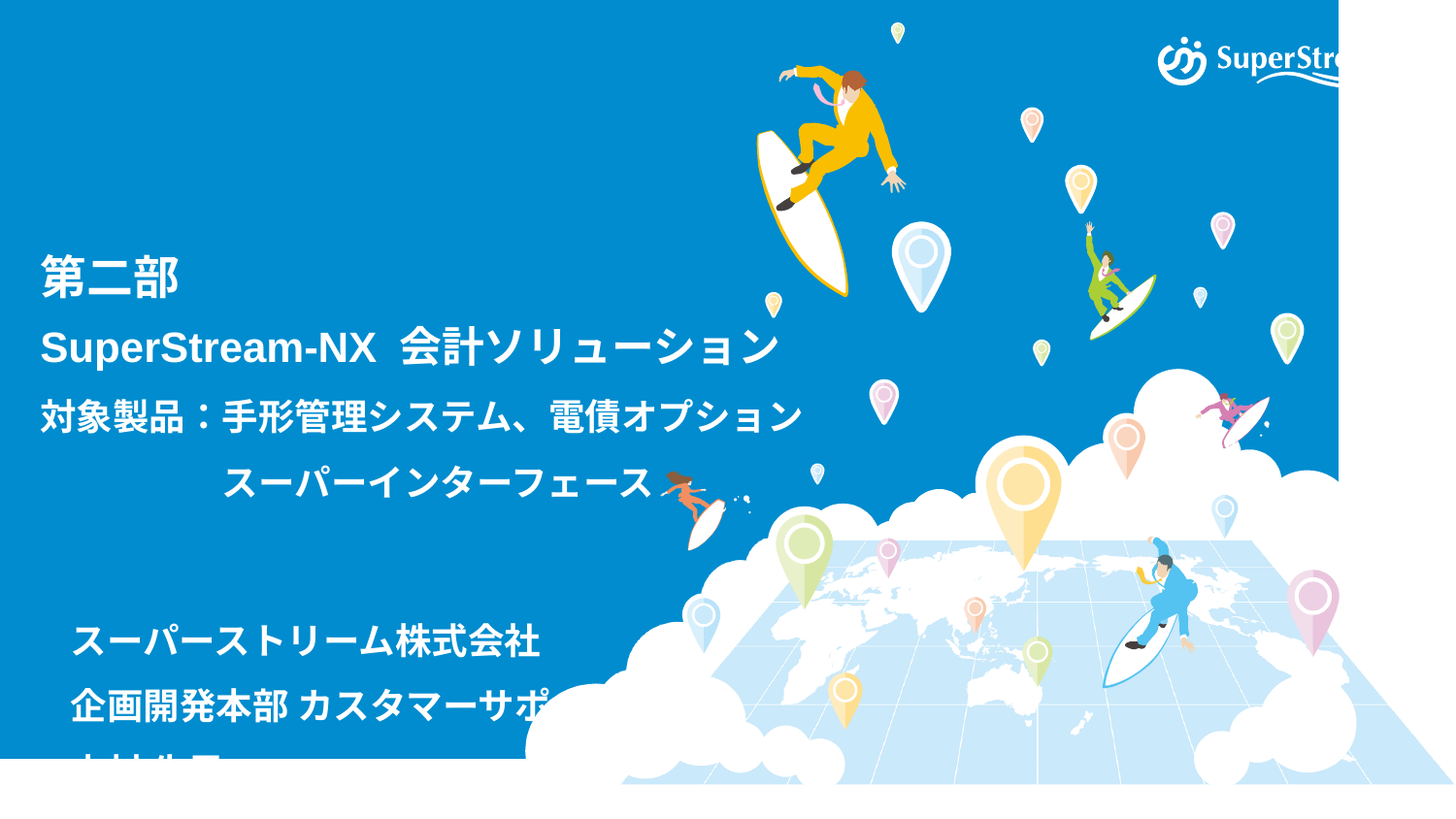

# 第二部 SuperStream-NX 会計ソリューション 対象製品：手形管理システム、電債オプション 　　　　　スーパーインターフェース
スーパーストリーム株式会社
企画開発本部 カスタマーサポート部
中村 朱里
©SuperStream Inc. All rights reserved.